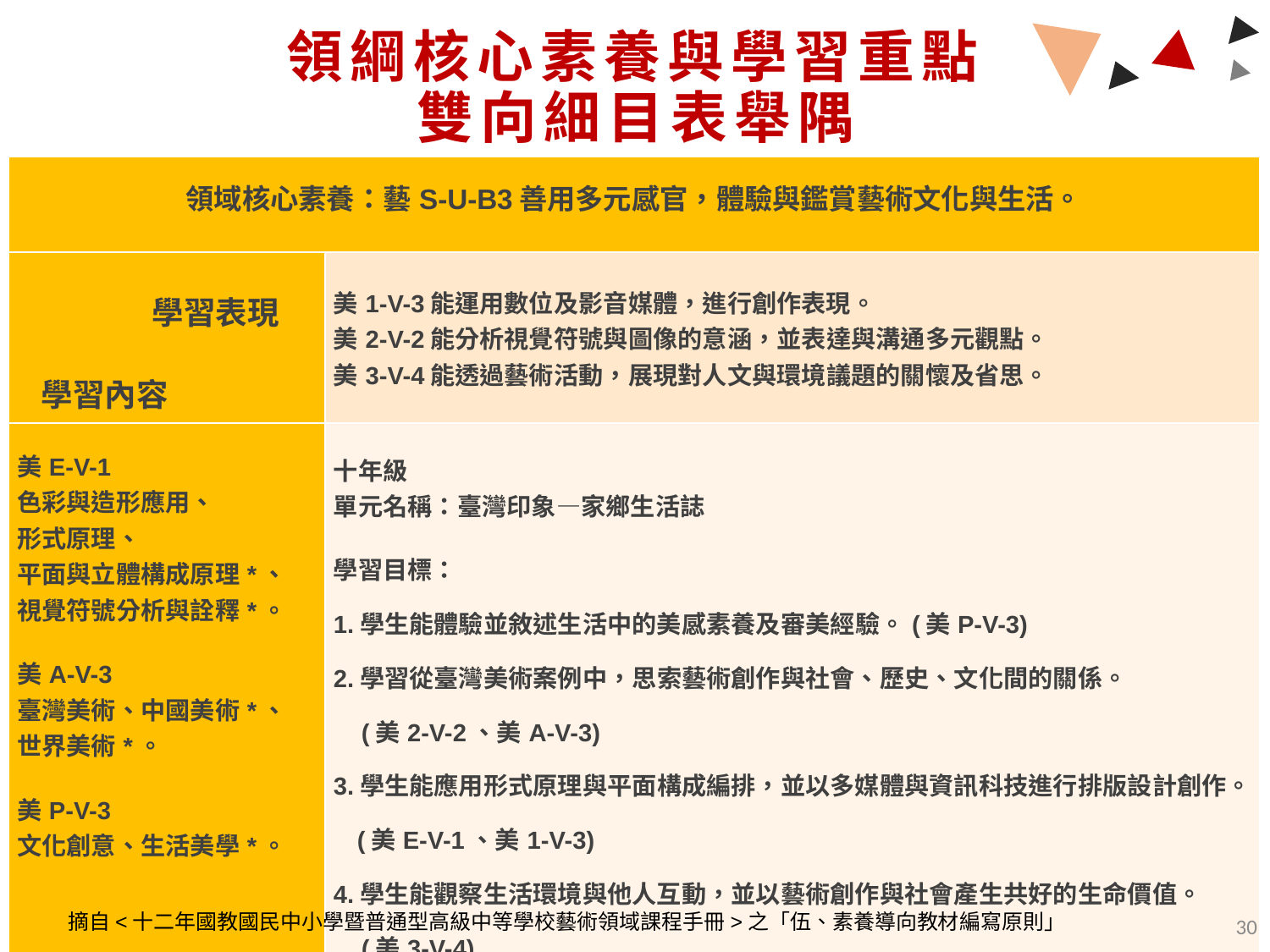

# 領綱核心素養與學習重點 雙向細目表舉隅

| 領域核心素養：藝S-U-B3善用多元感官，體驗與鑑賞藝術文化與生活。 |  |
| --- | --- |
| 學習表現   學習內容 | 美1-V-3能運用數位及影音媒體，進行創作表現。 美2-V-2能分析視覺符號與圖像的意涵，並表達與溝通多元觀點。 美3-V-4能透過藝術活動，展現對人文與環境議題的關懷及省思。 |
| 美E-V-1 色彩與造形應用、 形式原理、 平面與立體構成原理\*、 視覺符號分析與詮釋\*。 美A-V-3 臺灣美術、中國美術\*、 世界美術\*。 美P-V-3 文化創意、生活美學\*。 | 十年級 單元名稱：臺灣印象—家鄉生活誌 學習目標： 1.學生能體驗並敘述生活中的美感素養及審美經驗。(美P-V-3) 2.學習從臺灣美術案例中，思索藝術創作與社會、歷史、文化間的關係。 (美2-V-2、美A-V-3) 3.學生能應用形式原理與平面構成編排，並以多媒體與資訊科技進行排版設計創作。(美E-V-1、美1-V-3) 4.學生能觀察生活環境與他人互動，並以藝術創作與社會產生共好的生命價值。 (美3-V-4) |

30
摘自<十二年國教國民中小學暨普通型高級中等學校藝術領域課程手冊>之「伍、素養導向教材編寫原則」